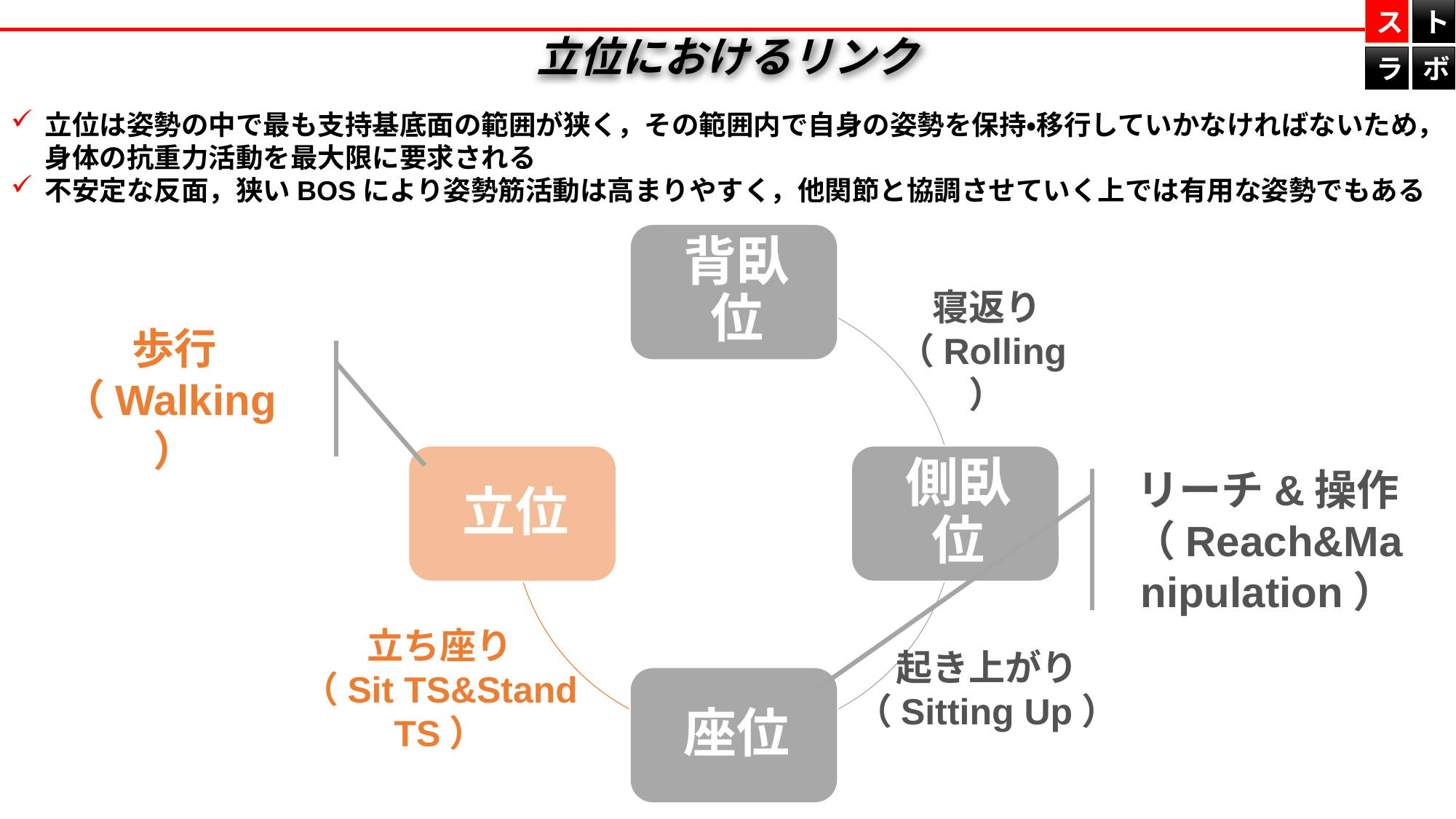

ス
ト
ラ
ボ
立位におけるリンク

立位は姿勢の中で最も支持基底面の範囲が狭く，その範囲内で自身の姿勢を保持・移行していかなければないため，身体の抗重力活動を最大限に要求される
不安定な反面，狭いBOSにより姿勢筋活動は高まりやすく，他関節と協調させていく上では有用な姿勢でもある
背臥位
側臥位
座位
立位
寝返り
（Rolling）
歩行
（Walking）
リーチ&操作
（Reach&Manipulation）
立ち座り
（Sit TS&Stand TS）
起き上がり
（Sitting Up）